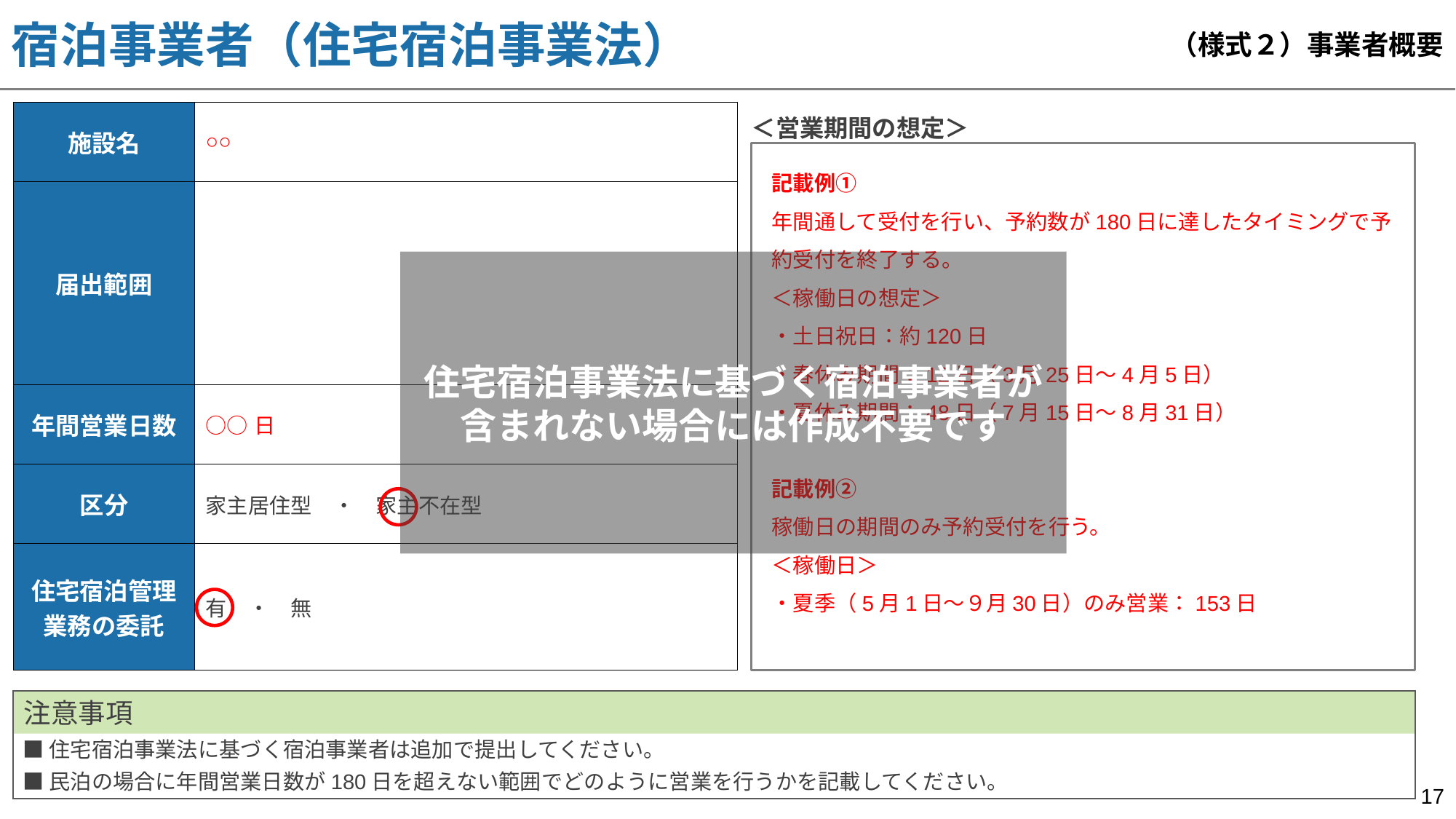

宿泊事業者（住宅宿泊事業法）
（様式２）事業者概要
＜営業期間の想定＞
| 施設名 | ○○ |
| --- | --- |
| 届出範囲 |  |
| 年間営業日数 | ○○日 |
| 区分 | 家主居住型　・　家主不在型 |
| 住宅宿泊管理業務の委託 | 有　・　無 |

記載例①
年間通して受付を行い、予約数が180日に達したタイミングで予約受付を終了する。
＜稼働日の想定＞
・土日祝日：約120日
・春休み期間：12日（3月25日～4月5日）
・夏休み期間：48日（7月15日～8月31日）

記載例②
稼働日の期間のみ予約受付を行う。
＜稼働日＞
・夏季（5月1日～９月30日）のみ営業：153日

住宅宿泊事業法に基づく宿泊事業者が
含まれない場合には作成不要です

注意事項
■住宅宿泊事業法に基づく宿泊事業者は追加で提出してください。
■民泊の場合に年間営業日数が180日を超えない範囲でどのように営業を行うかを記載してください。
17